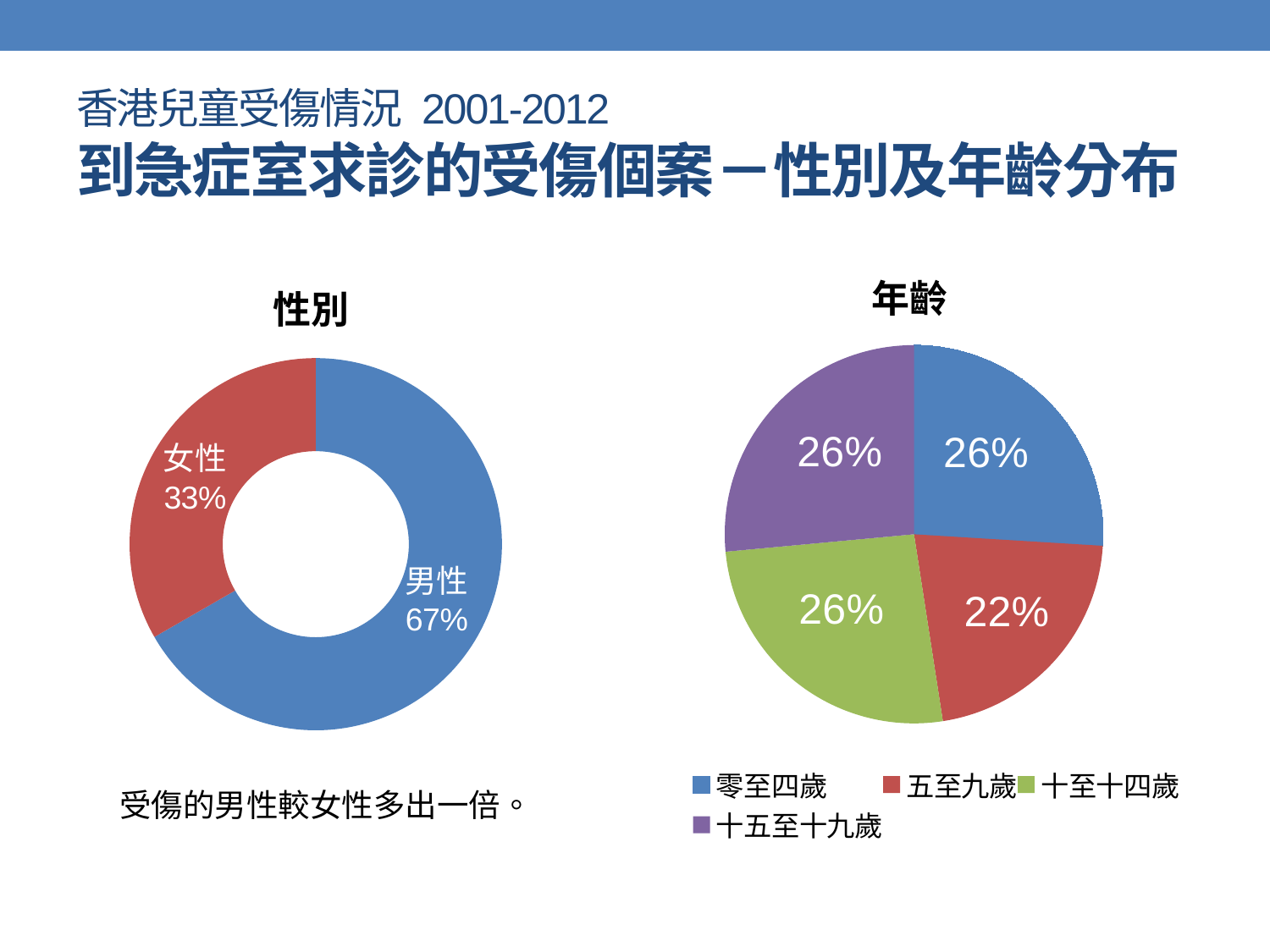

# 香港兒童受傷情況 2001-2012 到急症室求診的受傷個案－性別及年齡分布

### Chart: 年齡

| Category | 受傷率 |
|---|---|
| 零至四歲 | 0.26 |
| 五至九歲 | 0.216 |
| 十至十四歲 | 0.26 |
| 十五至十九歲 | 0.265 |

### Chart: 性別

| Category | 性別受傷率 |
|---|---|
| 男性 | 495207.0 |
| 女性 | 247345.0 |
受傷的男性較女性多出一倍。